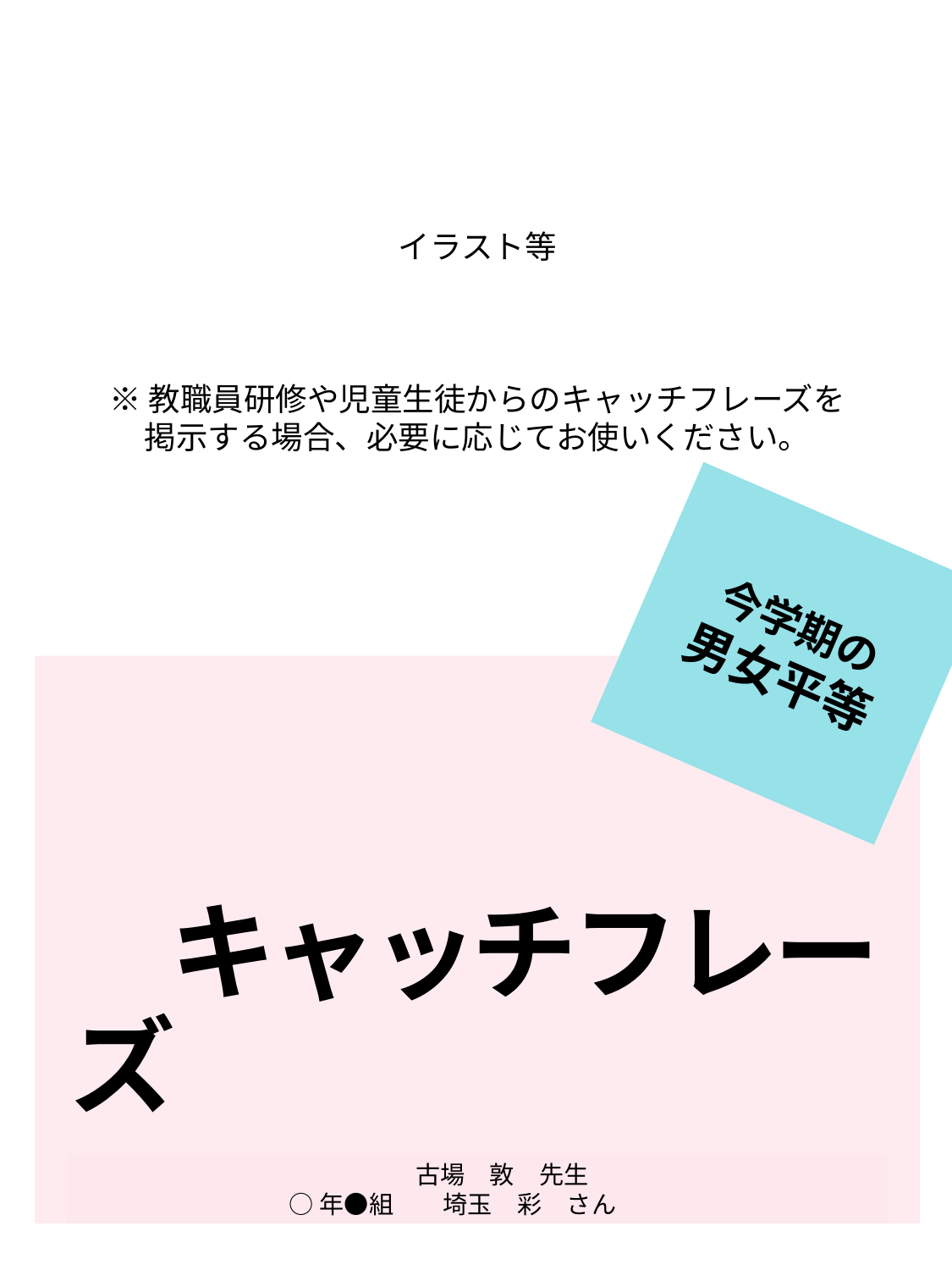

イラスト等

※教職員研修や児童生徒からのキャッチフレーズを
掲示する場合、必要に応じてお使いください。
今学期の
男女平等
# キャッチフレーズ
　　古場　敦　先生
○年●組　　埼玉　彩　さん